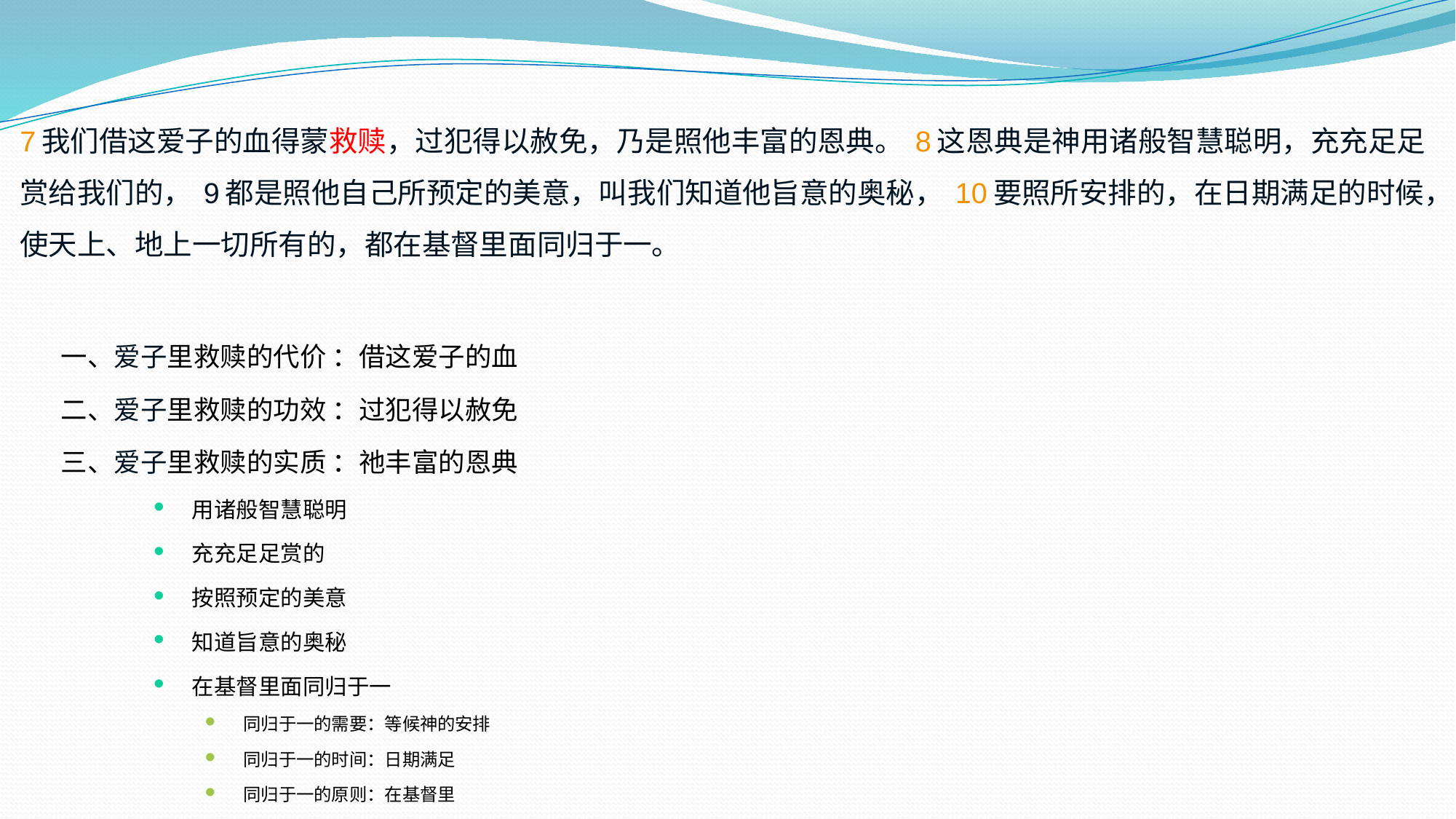

7 我们借这爱子的血得蒙救赎，过犯得以赦免，乃是照他丰富的恩典。 8 这恩典是神用诸般智慧聪明，充充足足赏给我们的， 9 都是照他自己所预定的美意，叫我们知道他旨意的奥秘， 10 要照所安排的，在日期满足的时候，使天上、地上一切所有的，都在基督里面同归于一。

一、爱子里救赎的代价 ：借这爱子的血
二、爱子里救赎的功效 ：过犯得以赦免
三、爱子里救赎的实质 ：祂丰富的恩典
用诸般智慧聪明
充充足足赏的
按照预定的美意
知道旨意的奥秘
在基督里面同归于一
同归于一的需要：等候神的安排
同归于一的时间：日期满足
同归于一的原则：在基督里